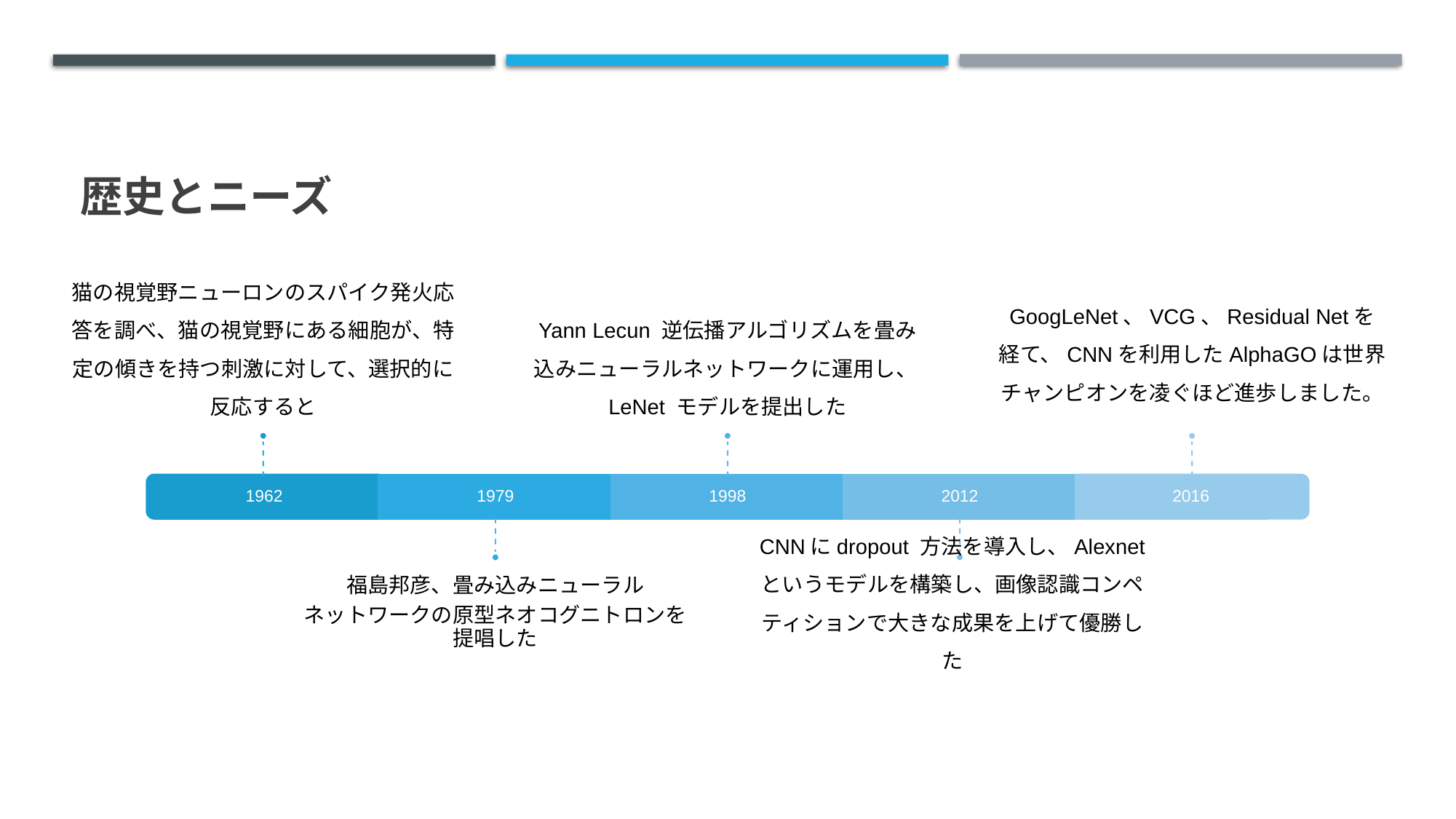

# 歴史とニーズ
GoogLeNet、VCG、Residual Netを経て、CNNを利用したAlphaGOは世界チャンピオンを凌ぐほど進歩しました。
1962
猫の視覚野ニューロンのスパイク発火応答を調べ、猫の視覚野にある細胞が、特定の傾きを持つ刺激に対して、選択的に反応すると
1979
福島邦彦、畳み込みニューラル
ネットワークの原型ネオコグニトロンを提唱した
1998
Yann Lecun 逆伝播アルゴリズムを畳み込みニューラルネットワークに運用し、LeNet モデルを提出した
2012
2016

CNNにdropout 方法を導入し、Alexnet というモデルを構築し、画像認識コンペティションで大きな成果を上げて優勝した